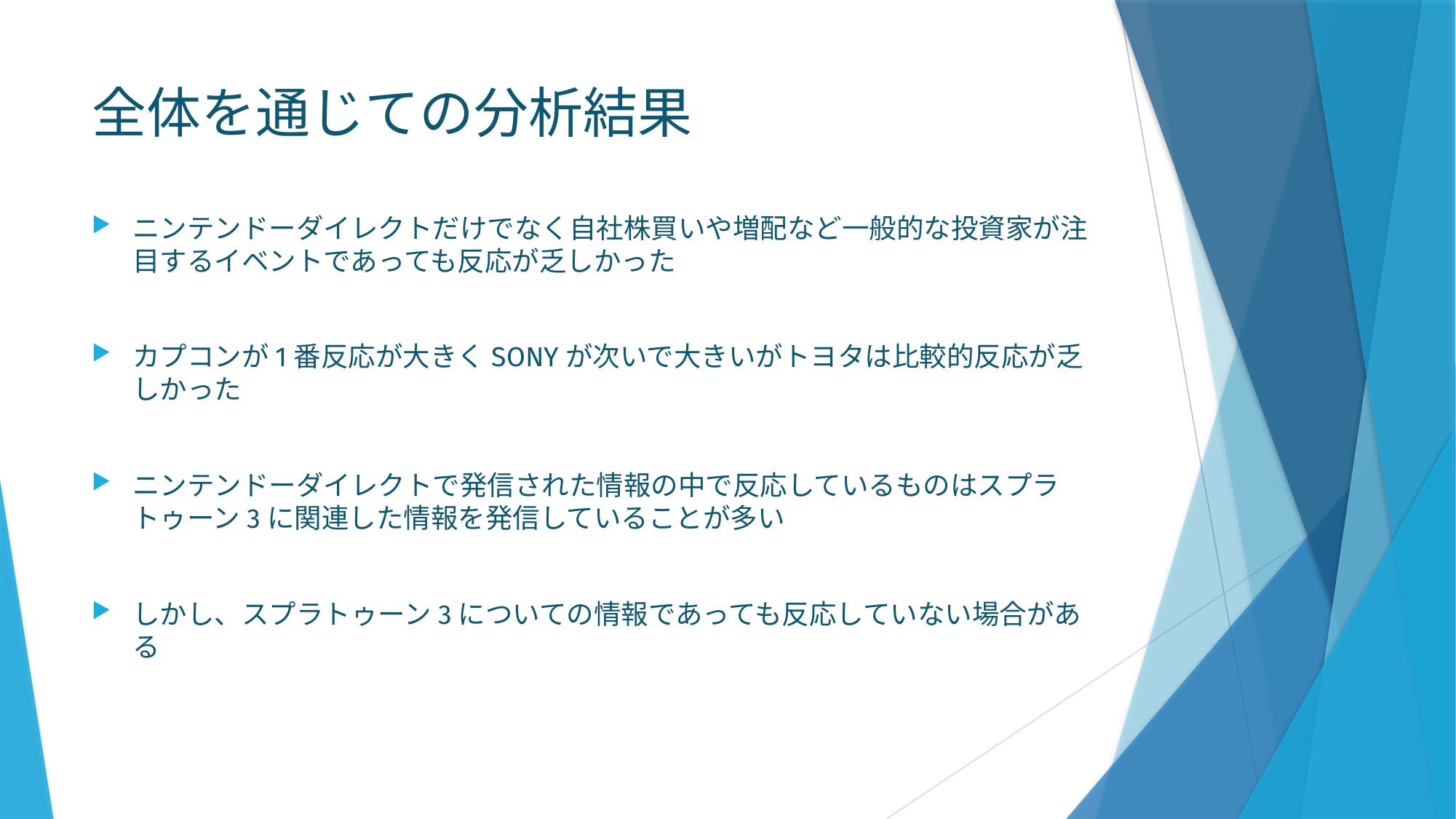

# 全体を通じての分析結果
ニンテンドーダイレクトだけでなく自社株買いや増配など一般的な投資家が注目するイベントであっても反応が乏しかった

カプコンが1番反応が大きくSONYが次いで大きいがトヨタは比較的反応が乏しかった

ニンテンドーダイレクトで発信された情報の中で反応しているものはスプラトゥーン3に関連した情報を発信していることが多い

しかし、スプラトゥーン3についての情報であっても反応していない場合がある